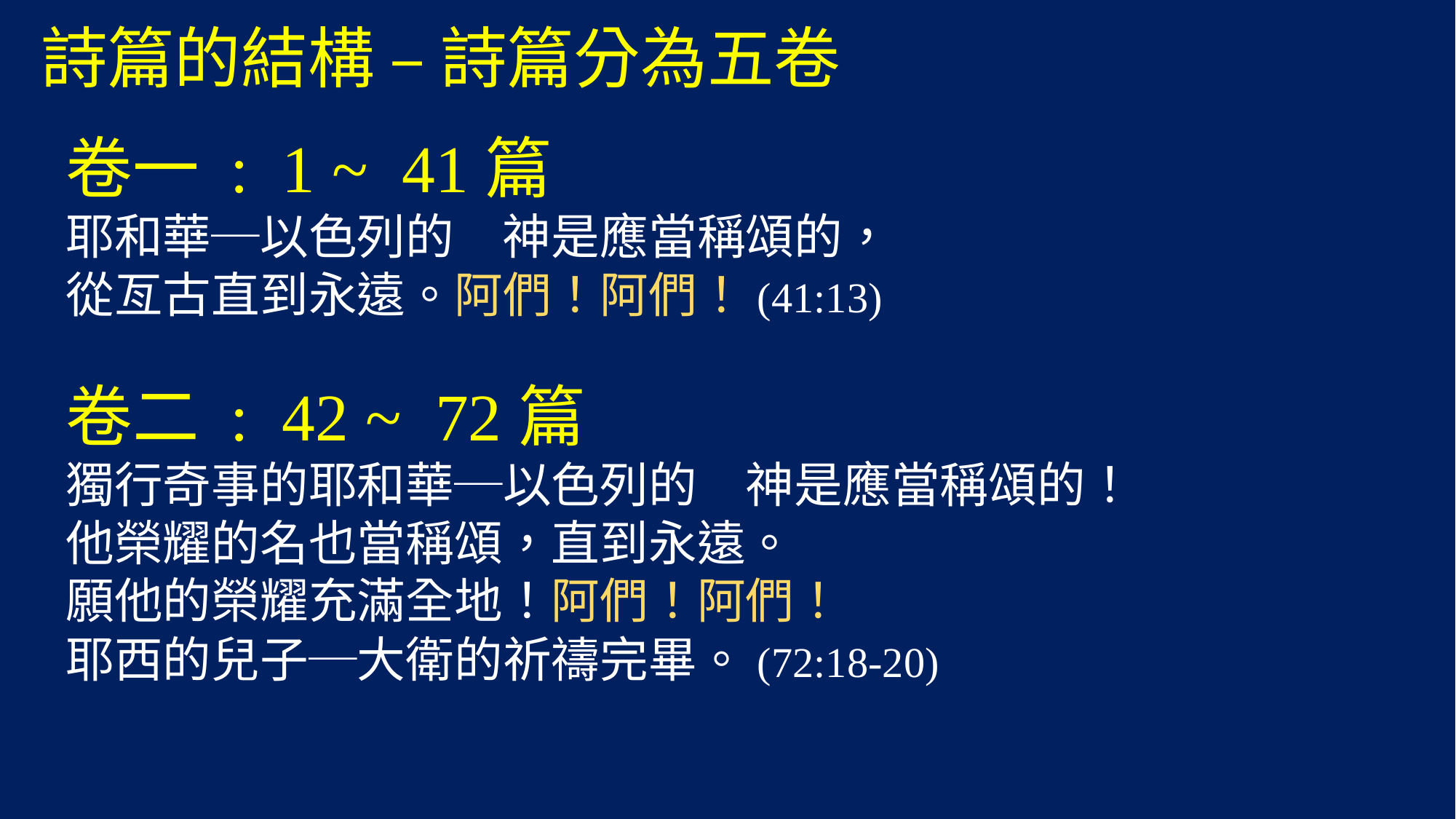

# 詩篇的結構 – 詩篇分為五卷
卷一 :  1 ~  41篇
耶和華─以色列的　神是應當稱頌的，
從亙古直到永遠。阿們！阿們！(41:13)

卷二 :  42 ~  72篇
獨行奇事的耶和華─以色列的　神是應當稱頌的！
他榮耀的名也當稱頌，直到永遠。
願他的榮耀充滿全地！阿們！阿們！
耶西的兒子─大衛的祈禱完畢。(72:18-20)